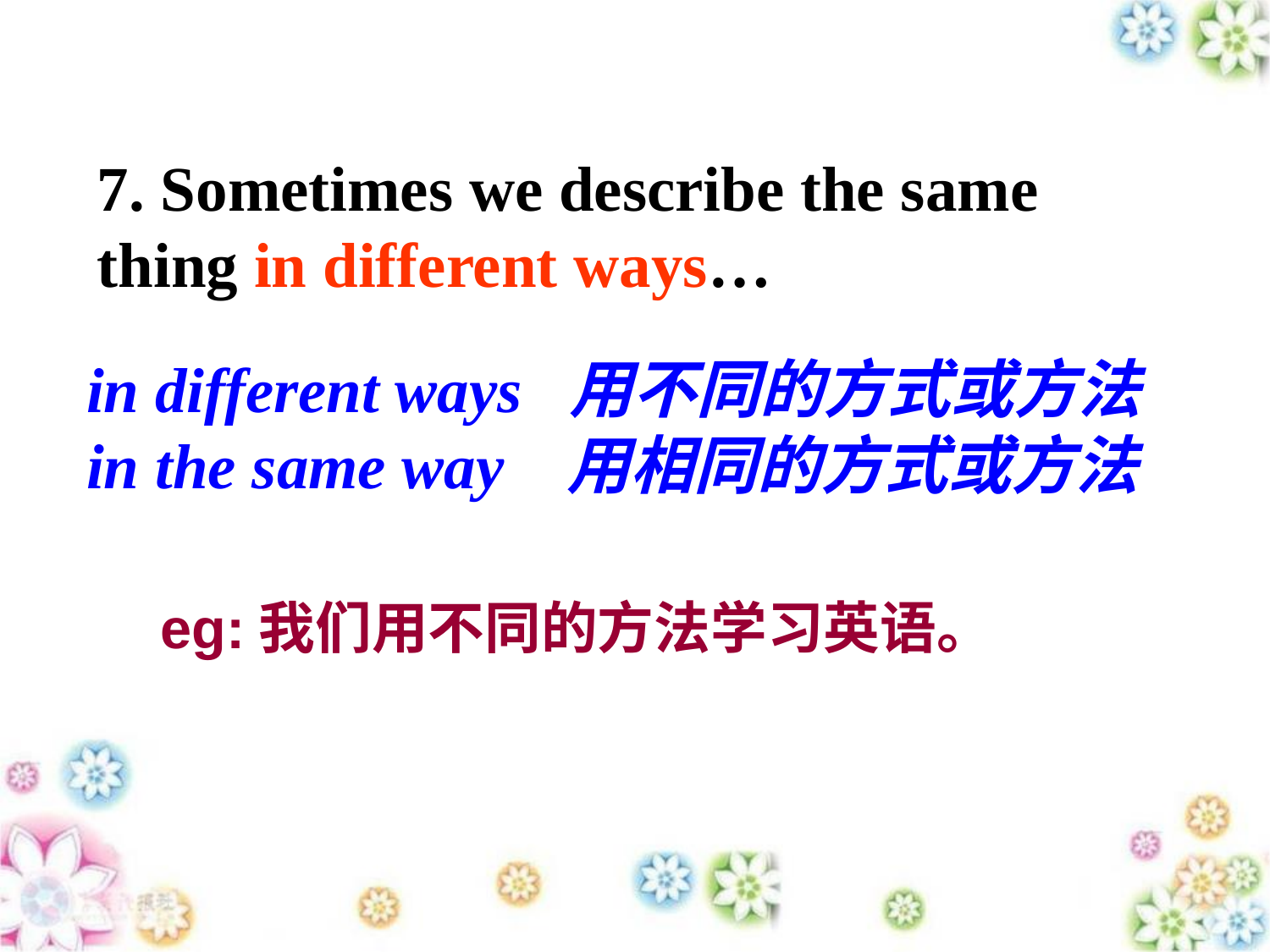

7. Sometimes we describe the same thing in different ways…
in different ways  用不同的方式或方法
in the same way   用相同的方式或方法
eg:我们用不同的方法学习英语。